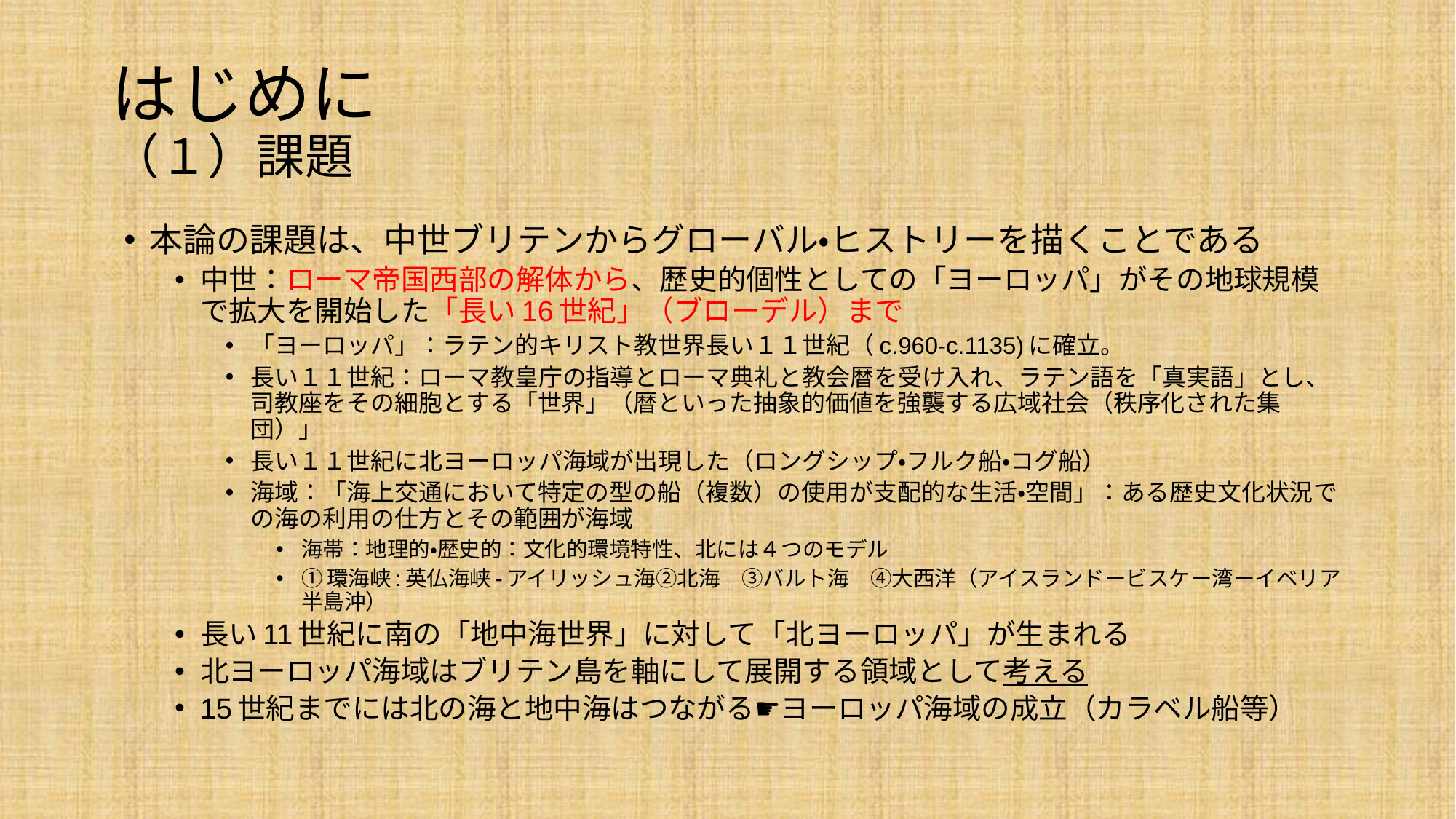

# はじめに （１）課題
本論の課題は、中世ブリテンからグローバル・ヒストリーを描くことである
中世：ローマ帝国西部の解体から、歴史的個性としての「ヨーロッパ」がその地球規模で拡大を開始した「長い16世紀」（ブローデル）まで
「ヨーロッパ」：ラテン的キリスト教世界長い１１世紀（c.960-c.1135)に確立。
長い１１世紀：ローマ教皇庁の指導とローマ典礼と教会暦を受け入れ、ラテン語を「真実語」とし、司教座をその細胞とする「世界」（暦といった抽象的価値を強襲する広域社会（秩序化された集団）」
長い１１世紀に北ヨーロッパ海域が出現した（ロングシップ・フルク船・コグ船）
海域：「海上交通において特定の型の船（複数）の使用が支配的な生活・空間」：ある歴史文化状況での海の利用の仕方とその範囲が海域
海帯：地理的・歴史的：文化的環境特性、北には４つのモデル
①環海峡:英仏海峡-アイリッシュ海②北海　③バルト海　④大西洋（アイスランドービスケー湾ーイベリア半島沖）
長い11世紀に南の「地中海世界」に対して「北ヨーロッパ」が生まれる
北ヨーロッパ海域はブリテン島を軸にして展開する領域として考える
15世紀までには北の海と地中海はつながる☛ヨーロッパ海域の成立（カラベル船等）